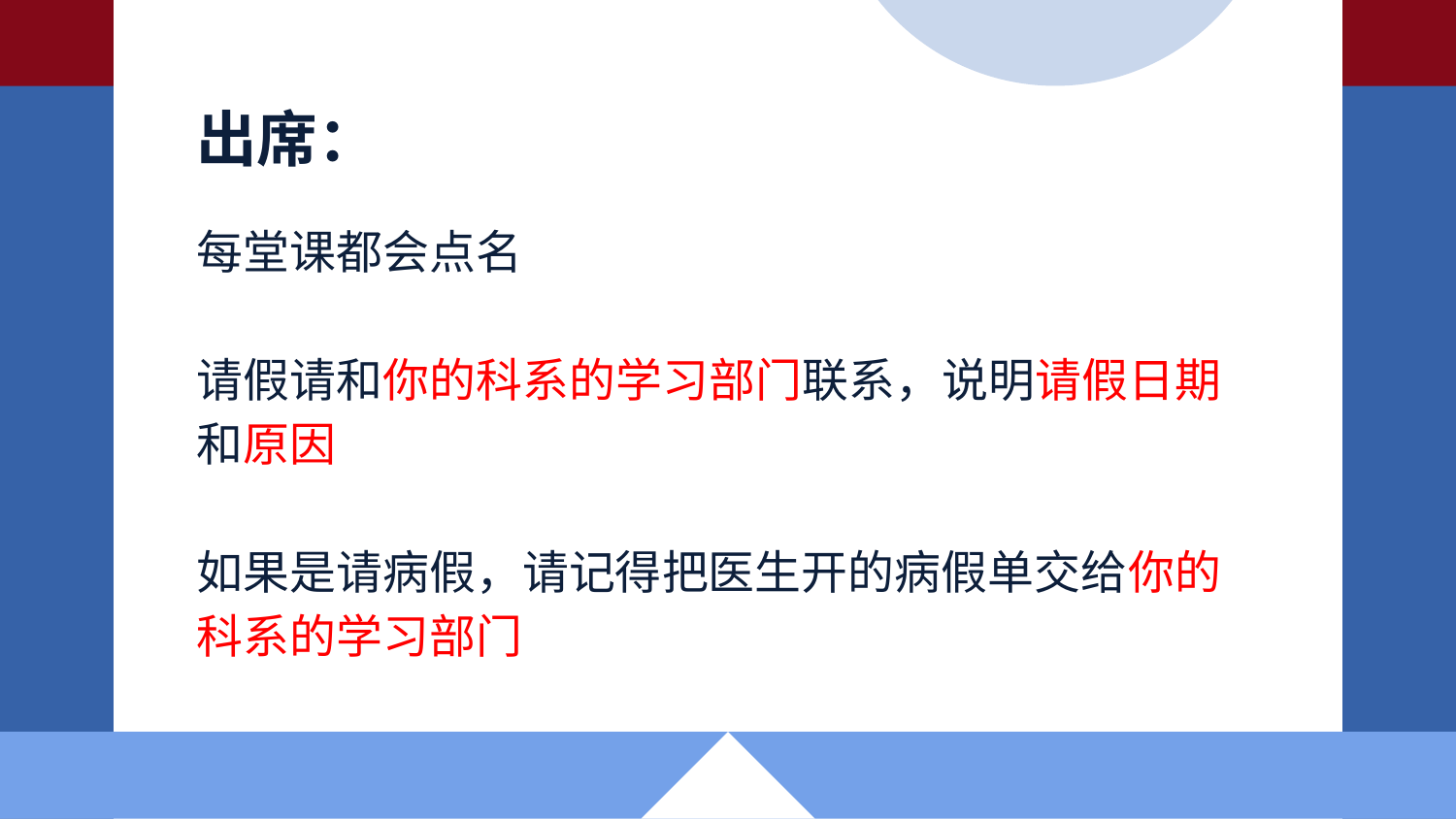

# 出席：
每堂课都会点名

请假请和你的科系的学习部门联系，说明请假日期和原因

如果是请病假，请记得把医生开的病假单交给你的科系的学习部门